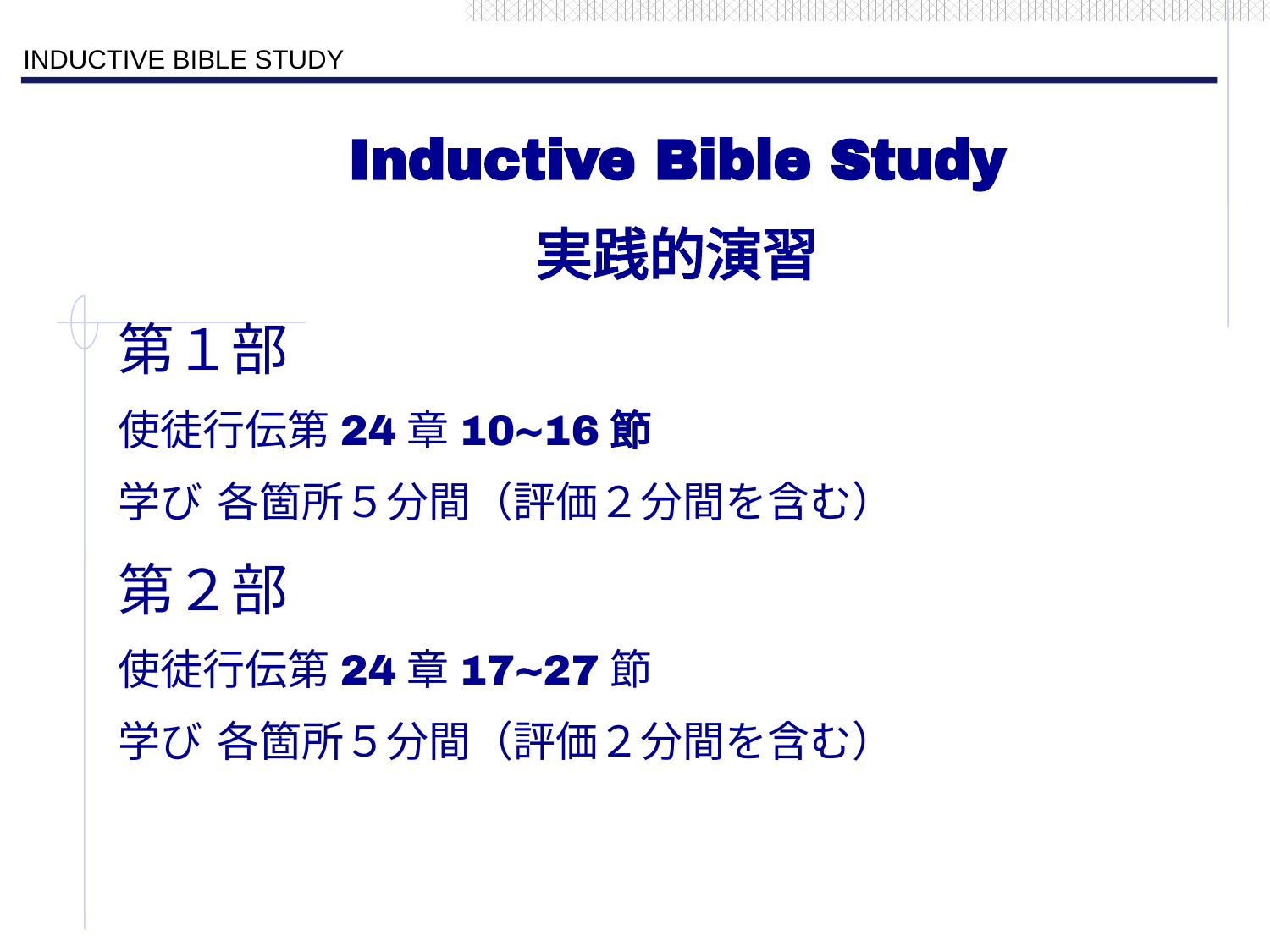

Inductive Bible Study
実践的演習
第１部
使徒行伝第24章10~16節
学び 各箇所５分間（評価２分間を含む）
第２部
使徒行伝第24章17~27節
学び 各箇所５分間（評価２分間を含む）